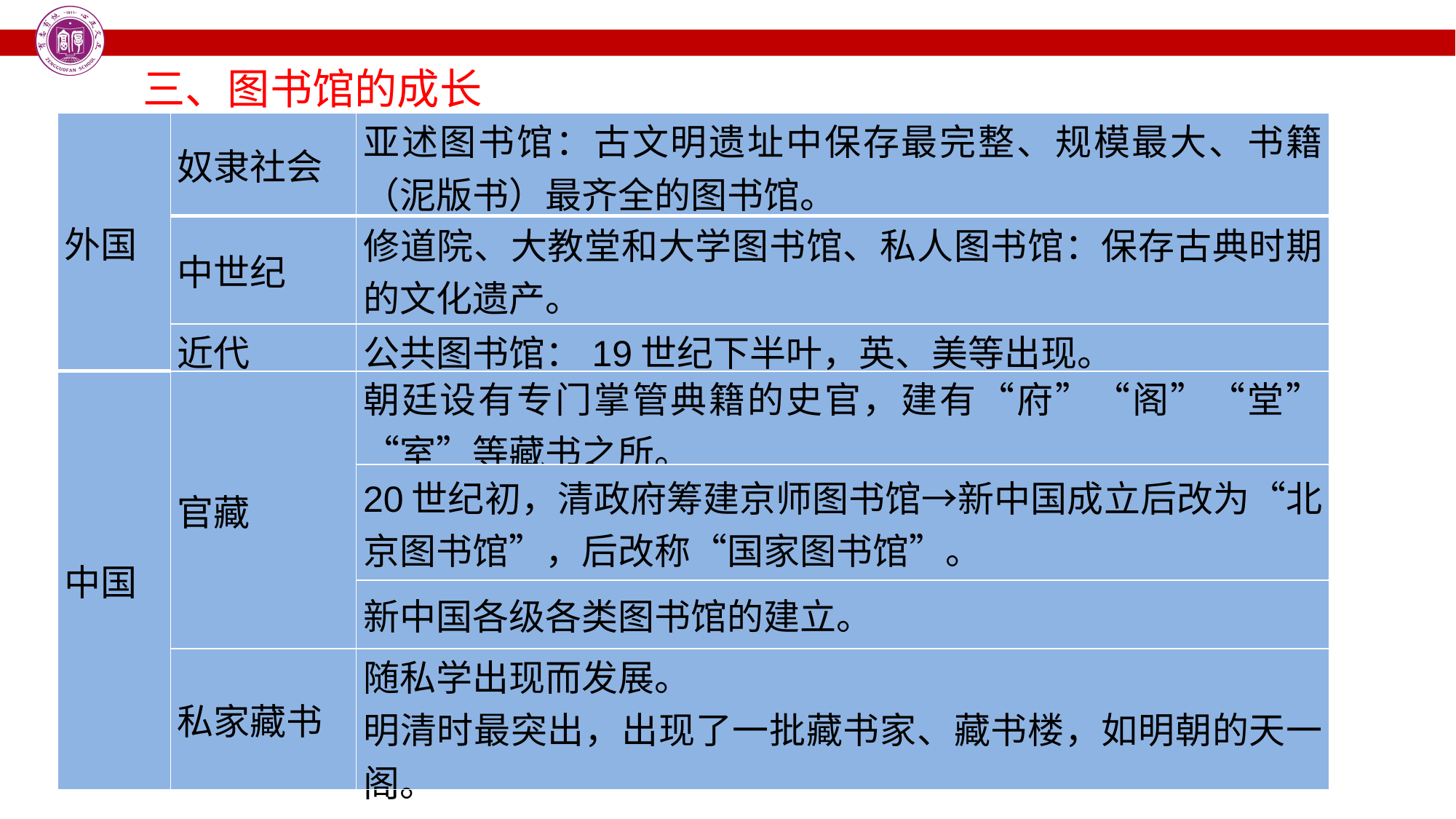

三、图书馆的成长
| 外国 | 奴隶社会 | 亚述图书馆：古文明遗址中保存最完整、规模最大、书籍（泥版书）最齐全的图书馆。 |
| --- | --- | --- |
|  | 中世纪 | 修道院、大教堂和大学图书馆、私人图书馆：保存古典时期的文化遗产。 |
|  | 近代 | 公共图书馆：19世纪下半叶，英、美等出现。 |
| 中国 | 官藏 | 朝廷设有专门掌管典籍的史官，建有“府”“阁”“堂”“室”等藏书之所。 |
|  |  | 20世纪初，清政府筹建京师图书馆→新中国成立后改为“北京图书馆”，后改称“国家图书馆”。 |
|  |  | 新中国各级各类图书馆的建立。 |
|  | 私家藏书 | 随私学出现而发展。 明清时最突出，出现了一批藏书家、藏书楼，如明朝的天一阁。 |